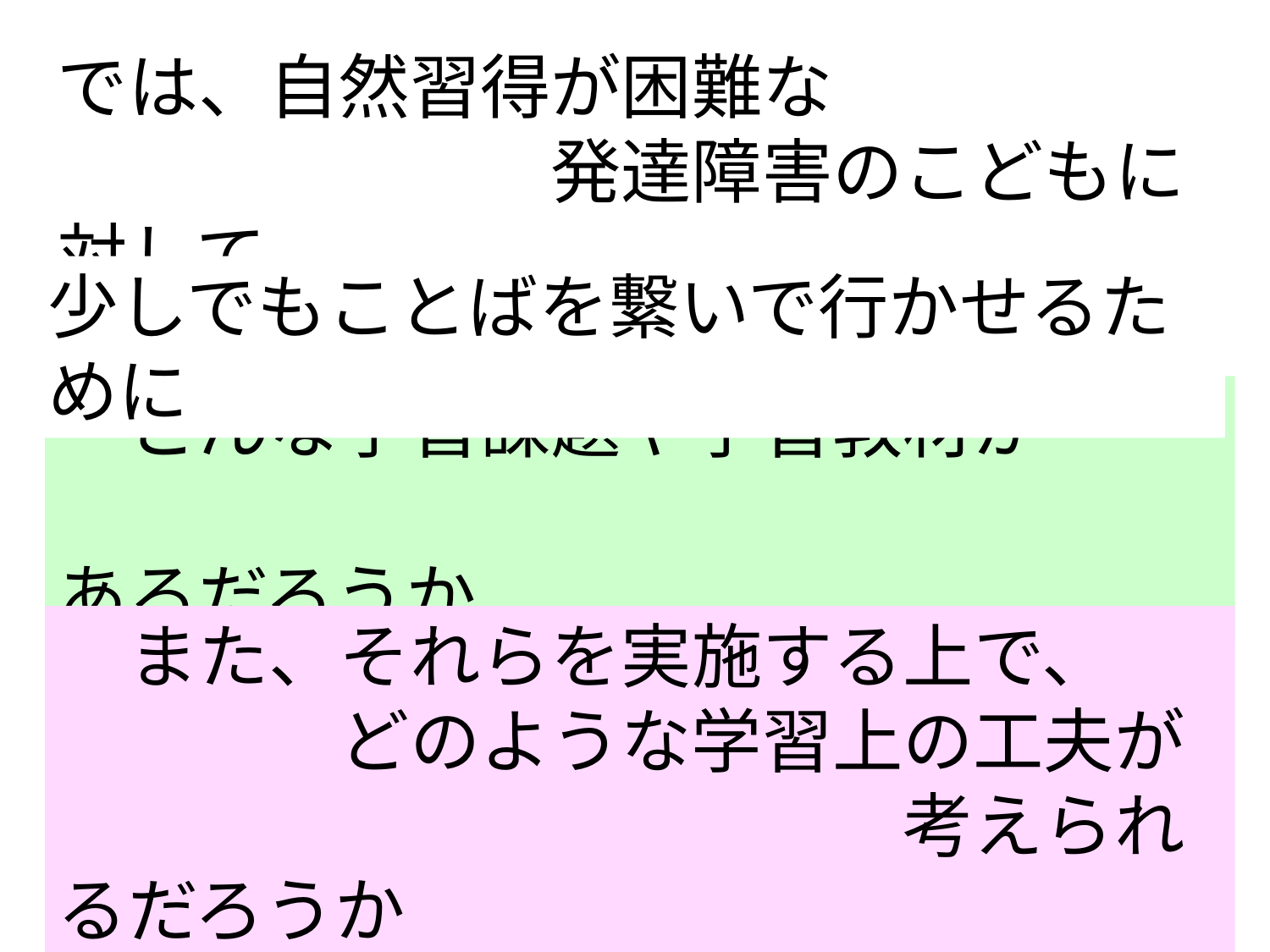

では、自然習得が困難な
　　　　　　　発達障害のこどもに対して

少しでもことばを繋いで行かせるために
　どんな学習課題や学習教材が
　　　　　　　　　　　　　　　　あるだろうか
　また、それらを実施する上で、
　　　　どのような学習上の工夫が
　　　　　　　　　　　　考えられるだろうか